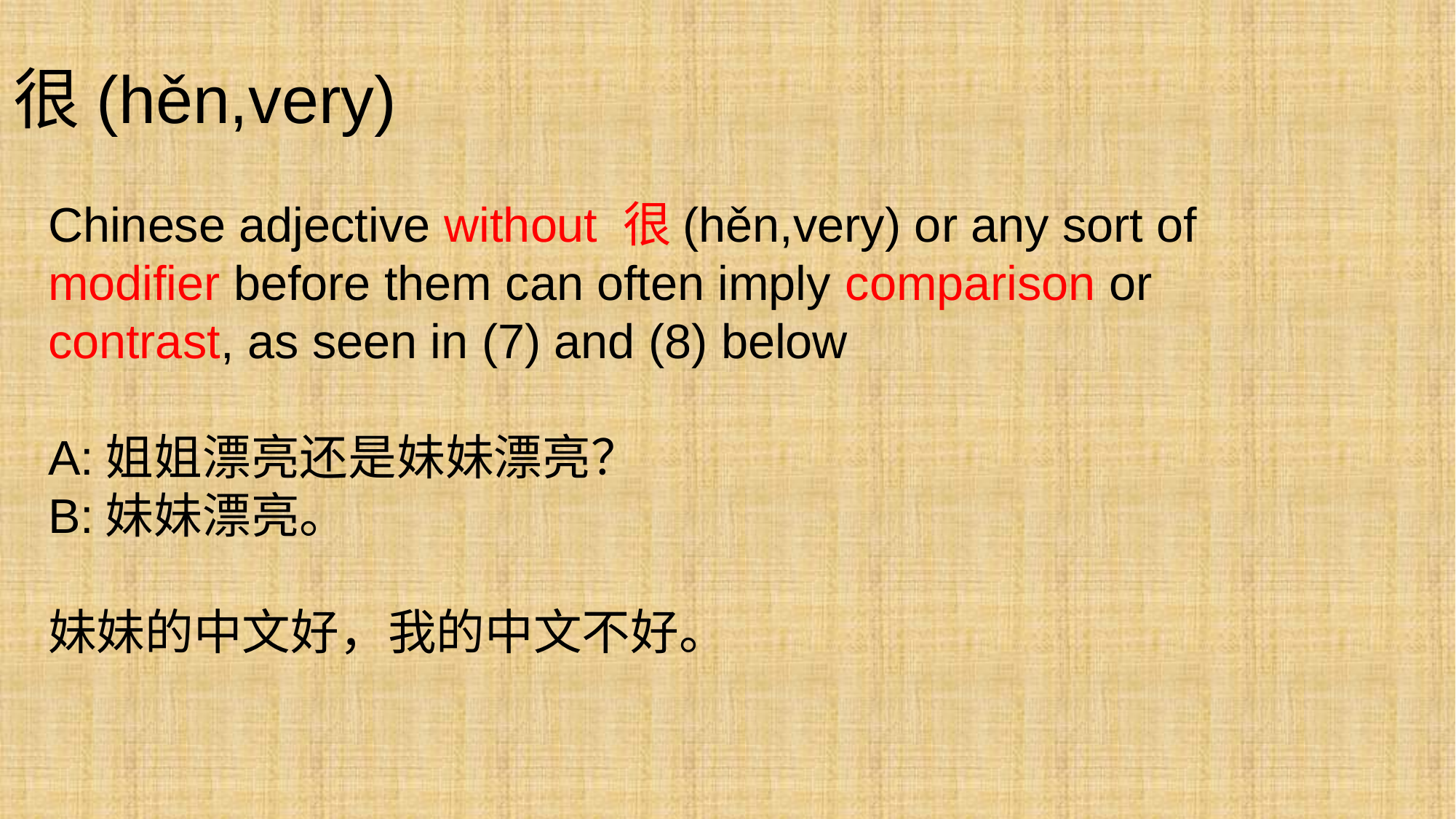

很(hěn,very)

Chinese adjective without 很(hěn,very) or any sort of modifier before them can often imply comparison or contrast, as seen in (7) and (8) below

A:姐姐漂亮还是妹妹漂亮？
B:妹妹漂亮。

妹妹的中文好，我的中文不好。